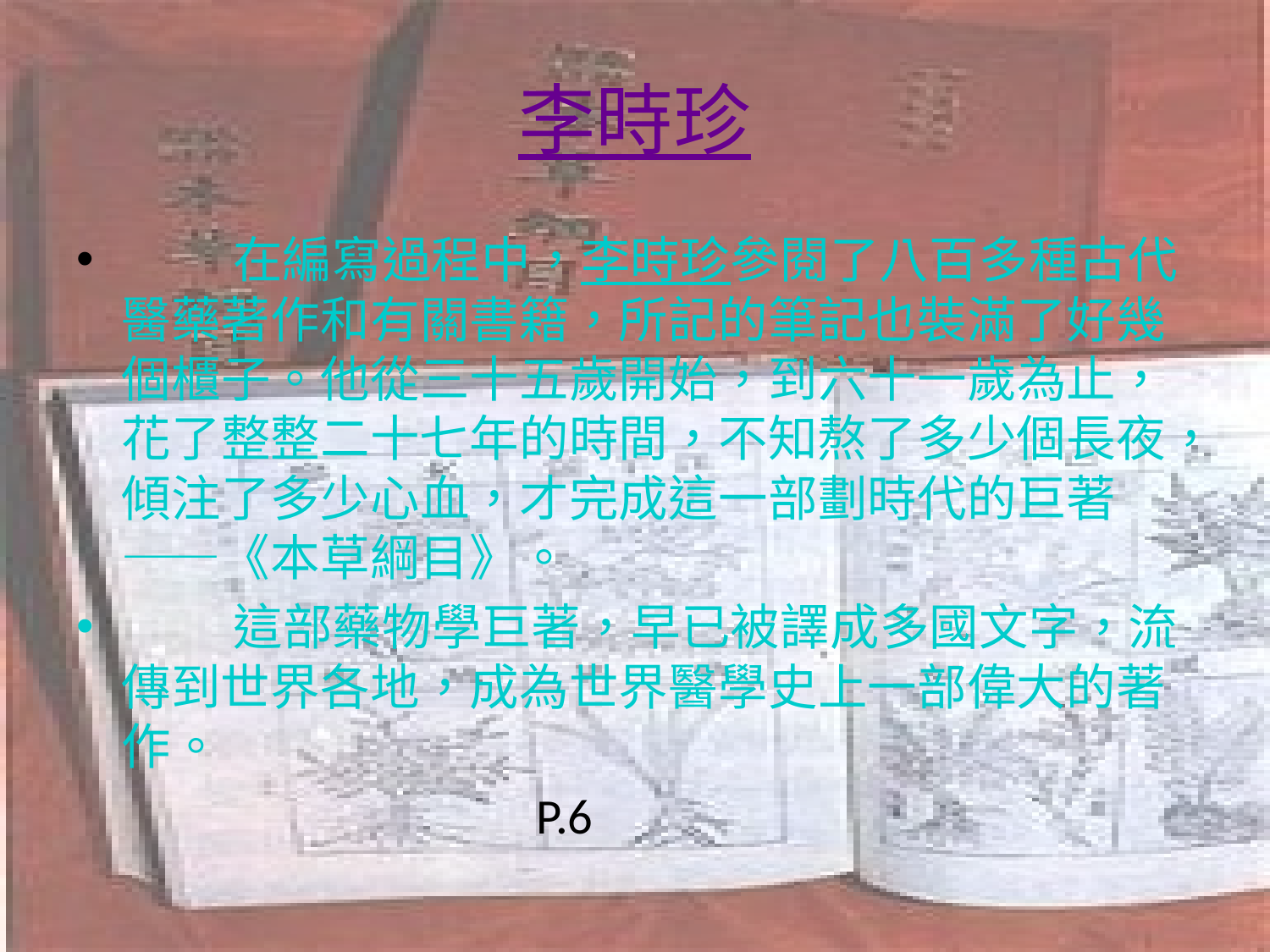

# 李時珍
         在編寫過程中，李時珍參閱了八百多種古代醫藥著作和有關書籍，所記的筆記也裝滿了好幾個櫃子。他從三十五歲開始，到六十一歲為止，花了整整二十七年的時間，不知熬了多少個長夜，傾注了多少心血，才完成這一部劃時代的巨著——《本草綱目》。
	這部藥物學巨著，早已被譯成多國文字，流傳到世界各地，成為世界醫學史上一部偉大的著作。
                                         P.6